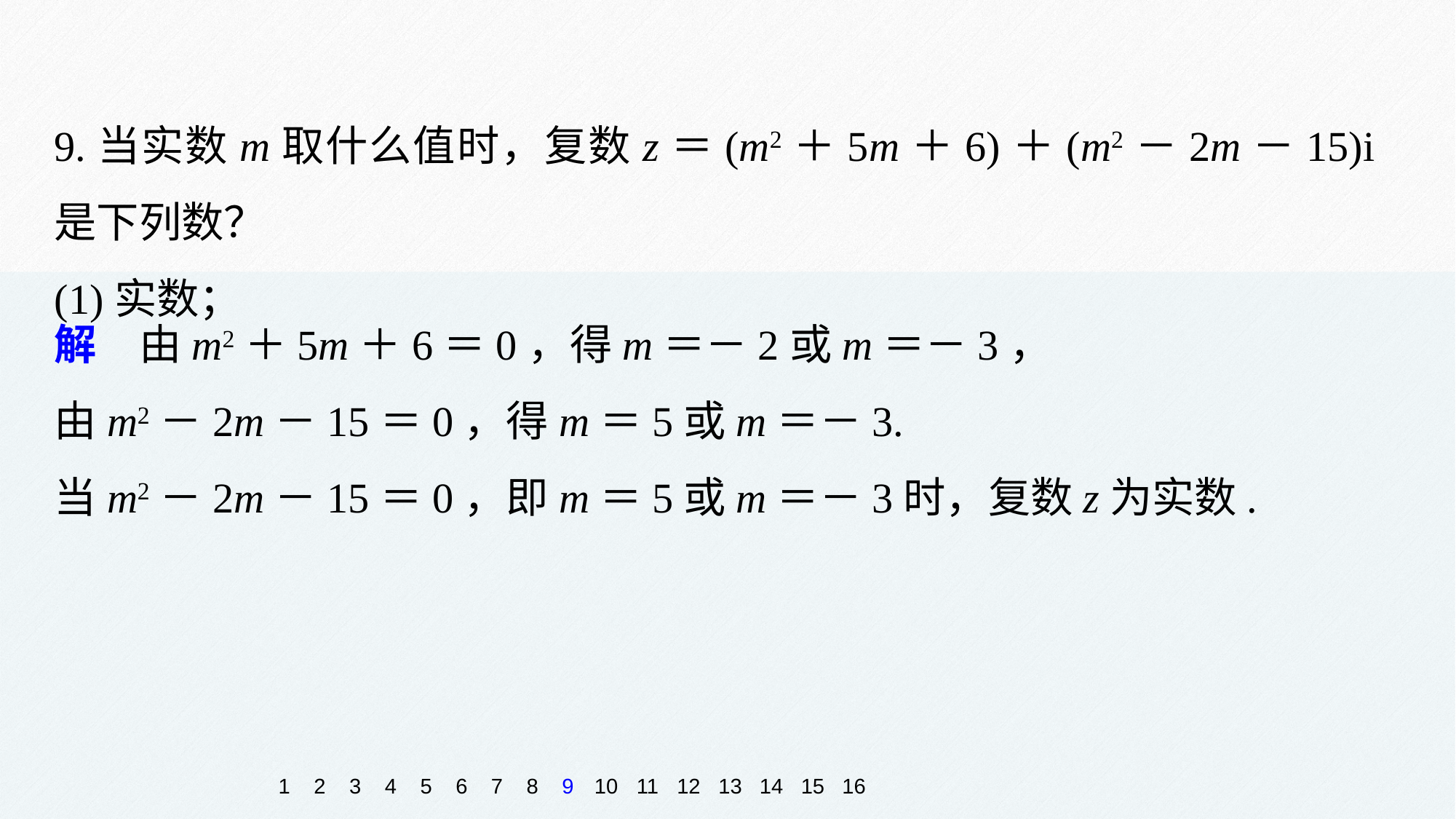

9.当实数m取什么值时，复数z＝(m2＋5m＋6)＋(m2－2m－15)i是下列数？
(1)实数；
解　由m2＋5m＋6＝0，得m＝－2或m＝－3，
由m2－2m－15＝0，得m＝5或m＝－3.
当m2－2m－15＝0，即m＝5或m＝－3时，复数z为实数.
1
2
3
4
5
6
7
8
9
10
11
12
13
14
15
16